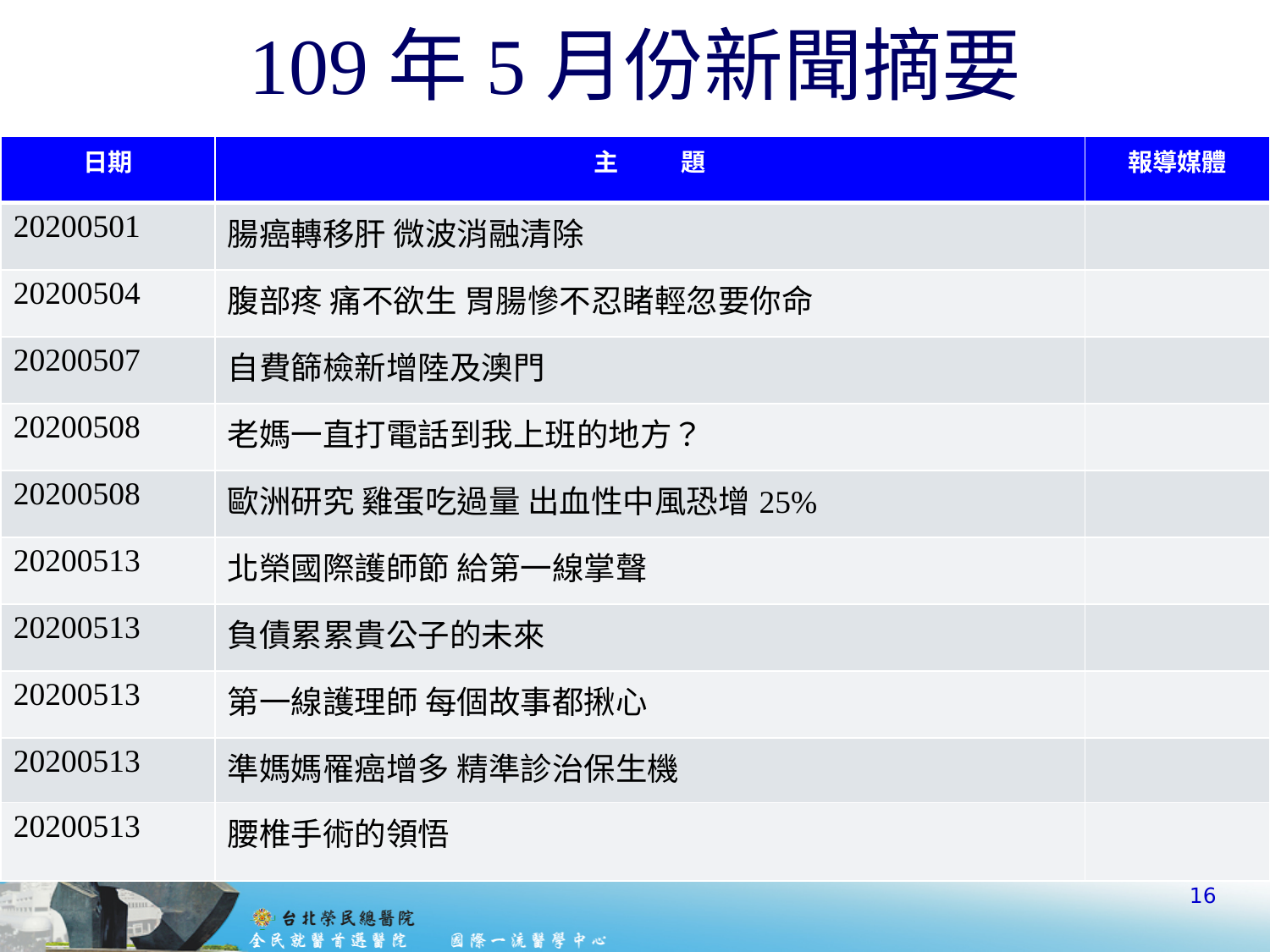

# 109年5月份新聞摘要
| 日期 | 主 題 | 報導媒體 |
| --- | --- | --- |
| 20200501 | 腸癌轉移肝 微波消融清除 |  |
| 20200504 | 腹部疼 痛不欲生 胃腸慘不忍睹輕忽要你命 |  |
| 20200507 | 自費篩檢新增陸及澳門 |  |
| 20200508 | 老媽一直打電話到我上班的地方？ |  |
| 20200508 | 歐洲研究 雞蛋吃過量 出血性中風恐增25% |  |
| 20200513 | 北榮國際護師節 給第一線掌聲 |  |
| 20200513 | 負債累累貴公子的未來 |  |
| 20200513 | 第一線護理師 每個故事都揪心 |  |
| 20200513 | 準媽媽罹癌增多 精準診治保生機 |  |
| 20200513 | 腰椎手術的領悟 |  |
16